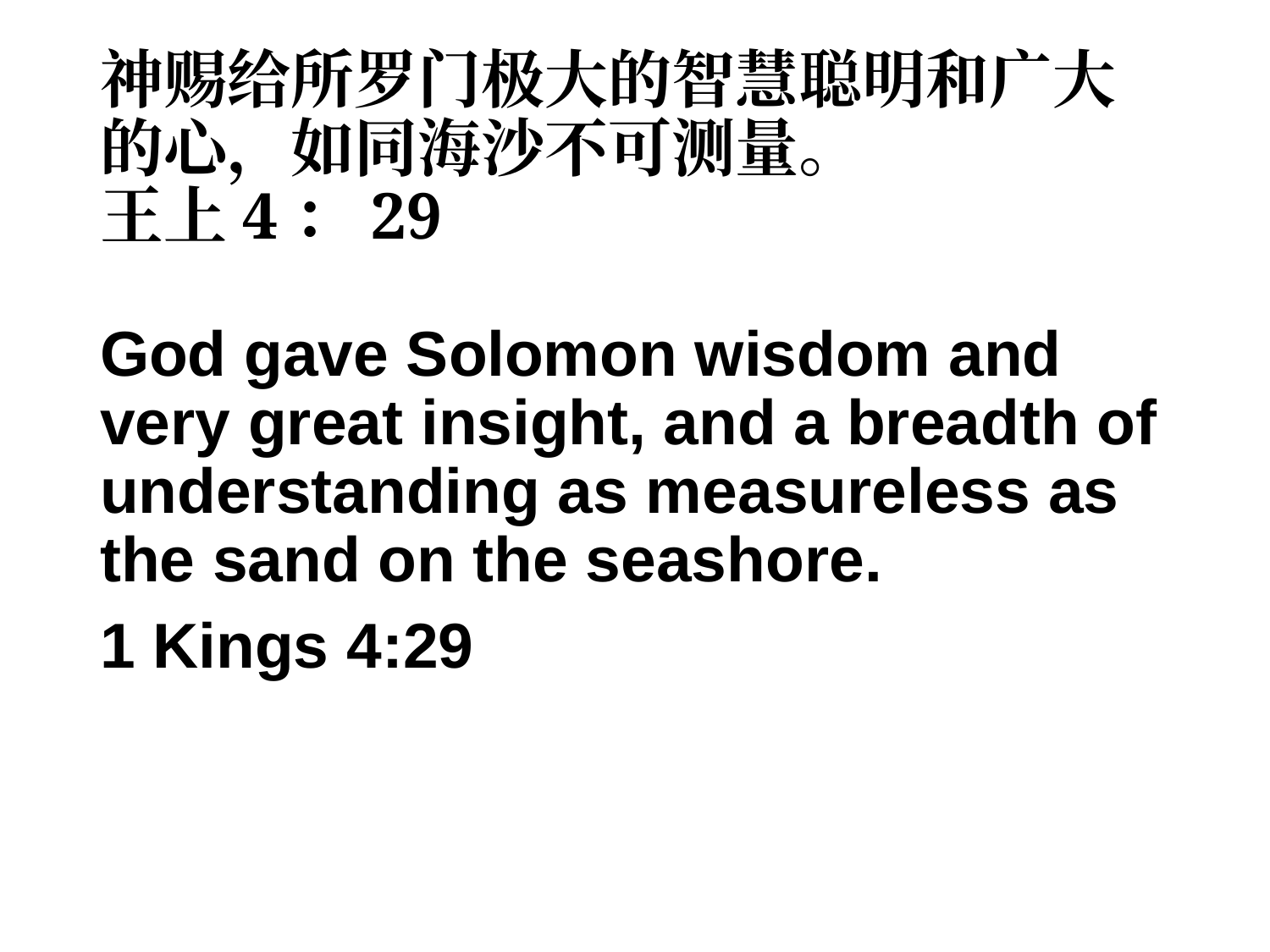

神赐给所罗门极大的智慧聪明和广大的心，如同海沙不可测量。
王上4：29
God gave Solomon wisdom and very great insight, and a breadth of understanding as measureless as the sand on the seashore.
1 Kings 4:29